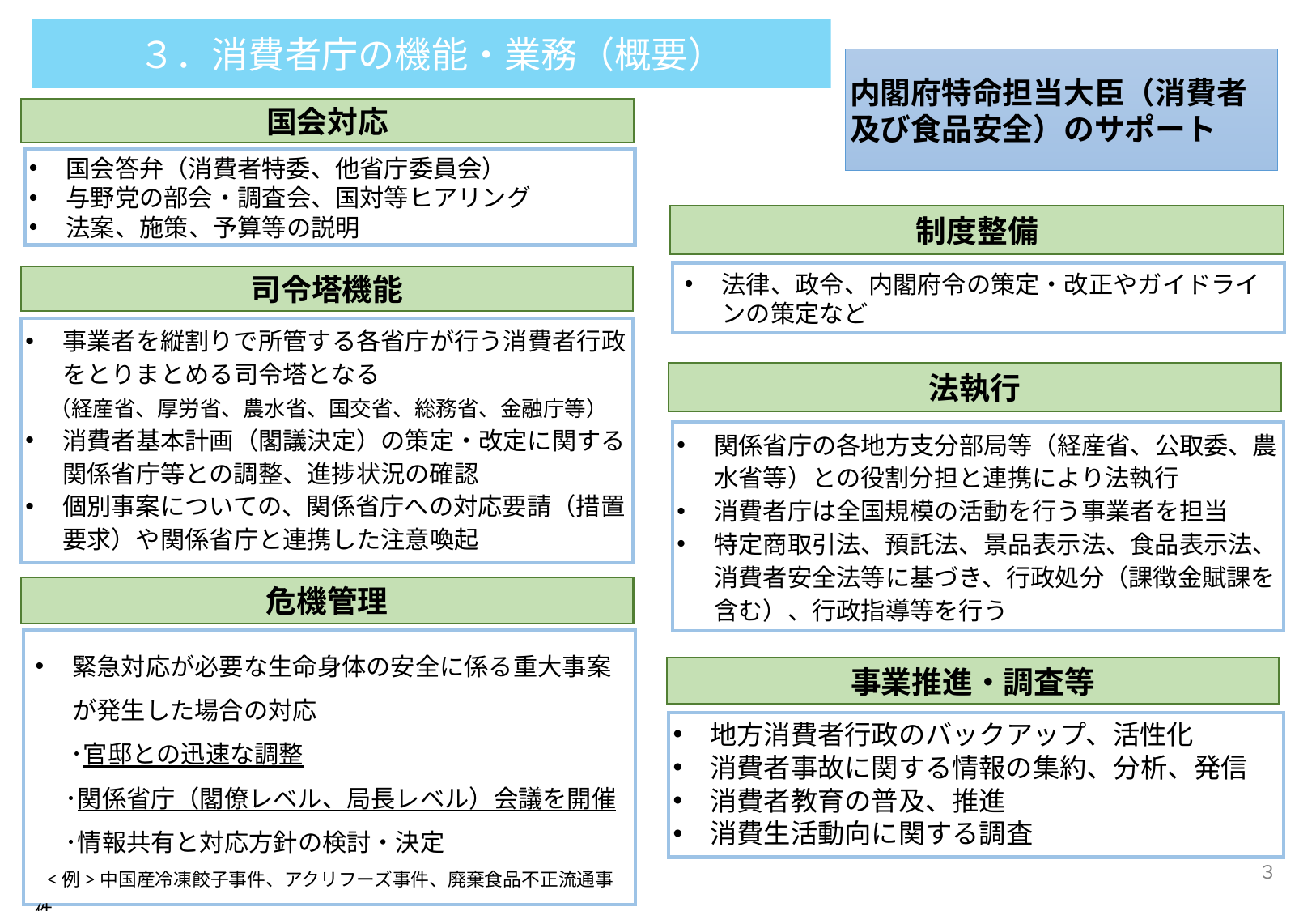

３．消費者庁の機能・業務（概要）
内閣府特命担当大臣（消費者及び食品安全）のサポート
国会対応
国会答弁（消費者特委、他省庁委員会）
与野党の部会・調査会、国対等ヒアリング
法案、施策、予算等の説明

制度整備
法律、政令、内閣府令の策定・改正やガイドラインの策定など

司令塔機能
事業者を縦割りで所管する各省庁が行う消費者行政をとりまとめる司令塔となる
　（経産省、厚労省、農水省、国交省、総務省、金融庁等）
消費者基本計画（閣議決定）の策定・改定に関する関係省庁等との調整、進捗状況の確認
個別事案についての、関係省庁への対応要請（措置要求）や関係省庁と連携した注意喚起

法執行
関係省庁の各地方支分部局等（経産省、公取委、農水省等）との役割分担と連携により法執行
消費者庁は全国規模の活動を行う事業者を担当
特定商取引法、預託法、景品表示法、食品表示法、消費者安全法等に基づき、行政処分（課徴金賦課を含む）、行政指導等を行う

危機管理
緊急対応が必要な生命身体の安全に係る重大事案が発生した場合の対応
 　･官邸との迅速な調整
　 ･関係省庁（閣僚レベル、局長レベル）会議を開催
　 ･情報共有と対応方針の検討・決定
 <例>中国産冷凍餃子事件、アクリフーズ事件、廃棄食品不正流通事件

事業推進・調査等
地方消費者行政のバックアップ、活性化
消費者事故に関する情報の集約、分析、発信
消費者教育の普及、推進
消費生活動向に関する調査

３